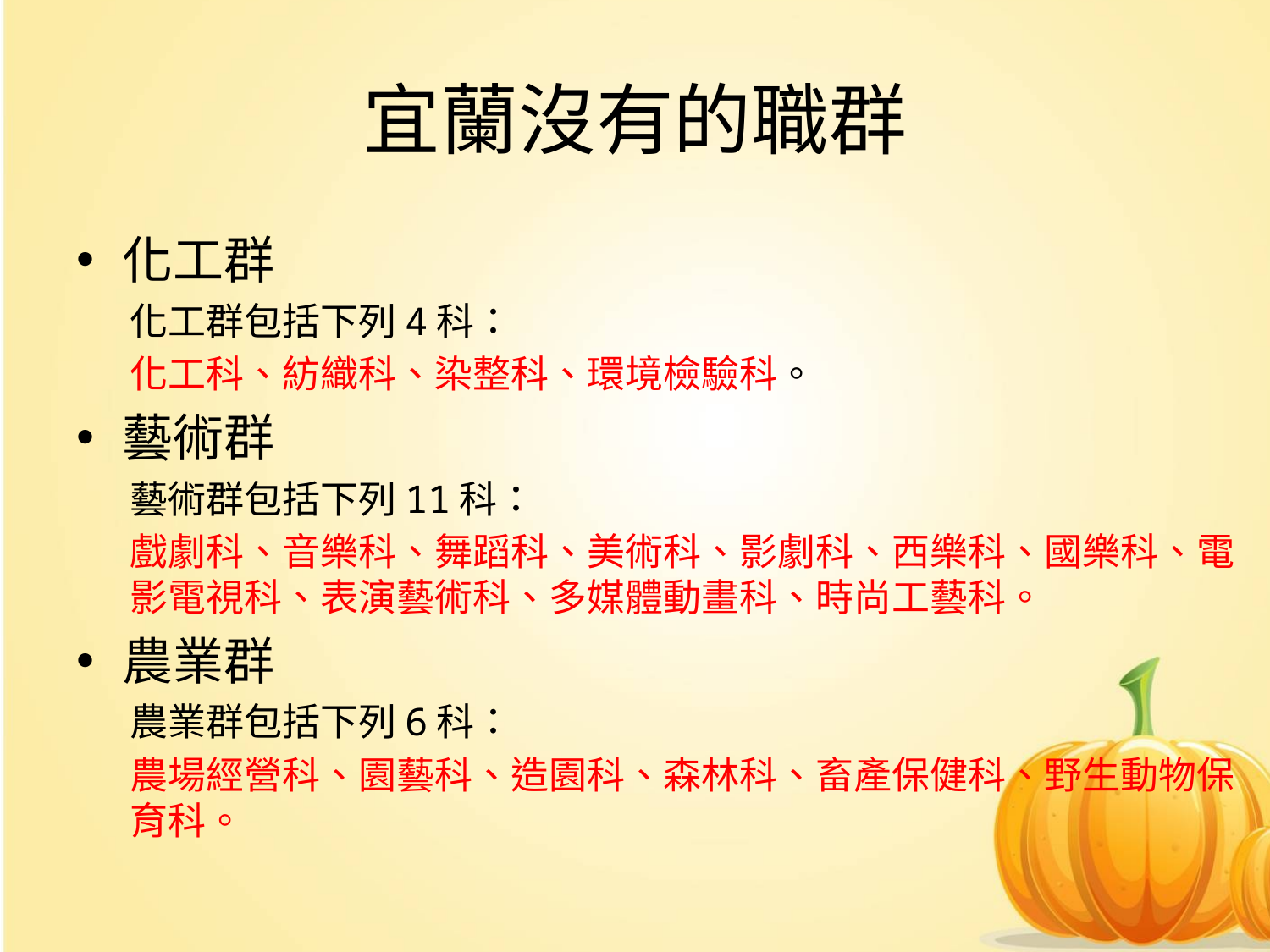

# 宜蘭沒有的職群
化工群
化工群包括下列4科：
化工科、紡織科、染整科、環境檢驗科。
藝術群
藝術群包括下列11科：
戲劇科、音樂科、舞蹈科、美術科、影劇科、西樂科、國樂科、電影電視科、表演藝術科、多媒體動畫科、時尚工藝科。
農業群
農業群包括下列6科：
農場經營科、園藝科、造園科、森林科、畜產保健科、野生動物保育科。